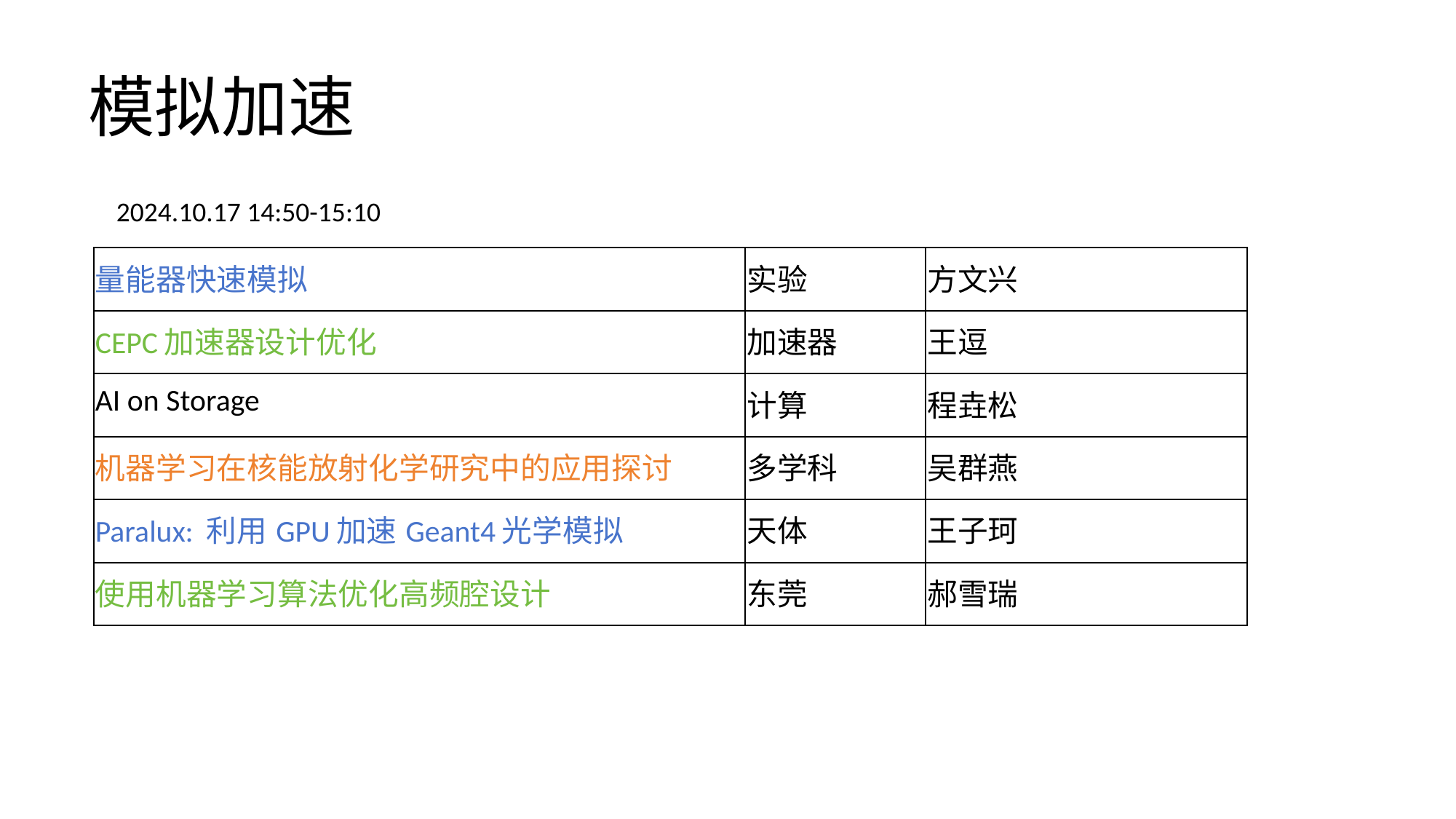

# 模拟加速
2024.10.17 14:50-15:10
| 量能器快速模拟 | 实验 | 方文兴 |
| --- | --- | --- |
| CEPC加速器设计优化 | 加速器 | 王逗 |
| AI on Storage | 计算 | 程垚松 |
| 机器学习在核能放射化学研究中的应用探讨 | 多学科 | 吴群燕 |
| Paralux: 利用GPU加速Geant4光学模拟 | 天体 | 王子珂 |
| 使用机器学习算法优化高频腔设计 | 东莞 | 郝雪瑞 |